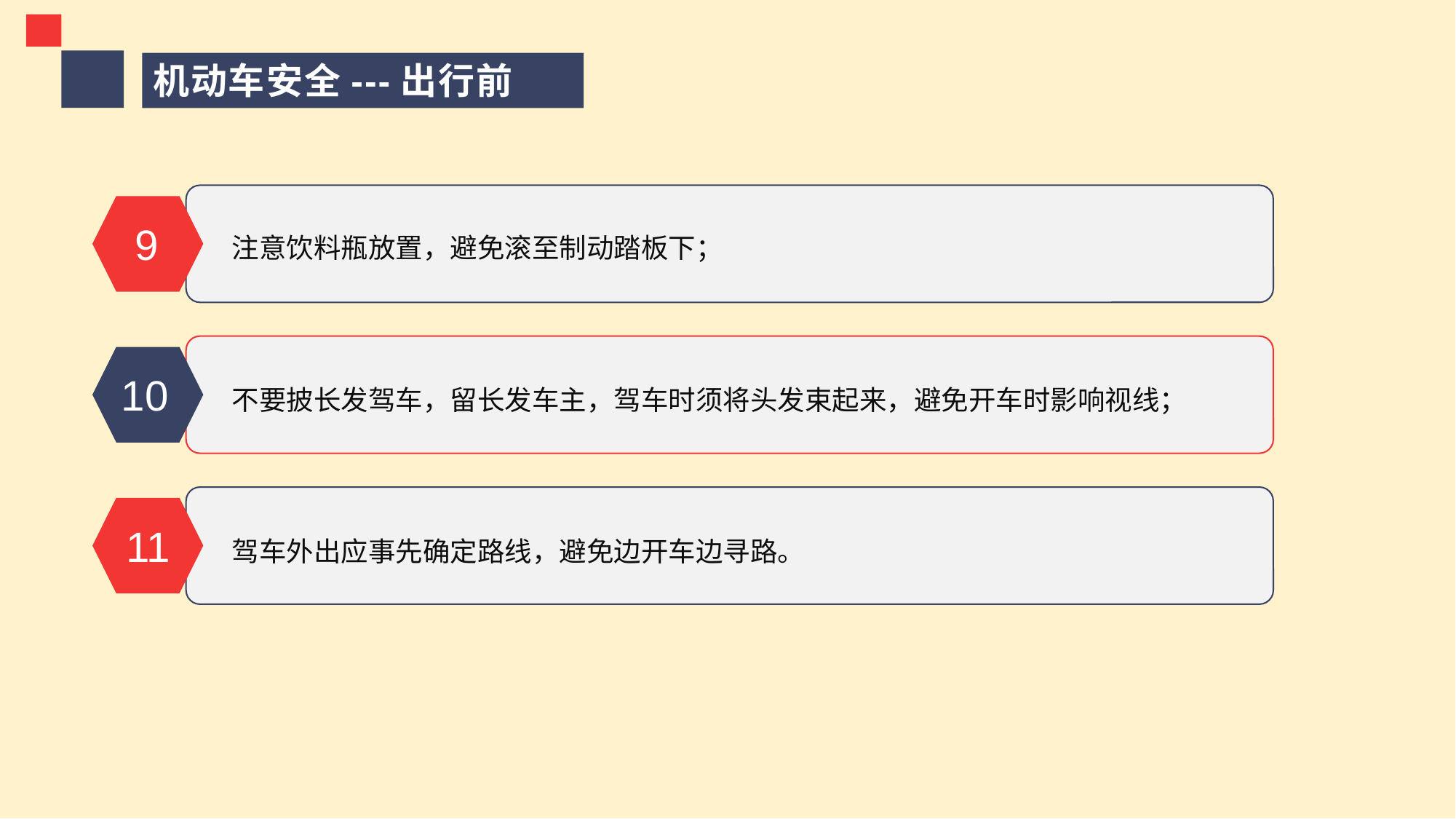

机动车安全---出行前

9
注意饮料瓶放置，避免滚至制动踏板下；

10
不要披长发驾车，留长发车主，驾车时须将头发束起来，避免开车时影响视线；

11
驾车外出应事先确定路线，避免边开车边寻路。